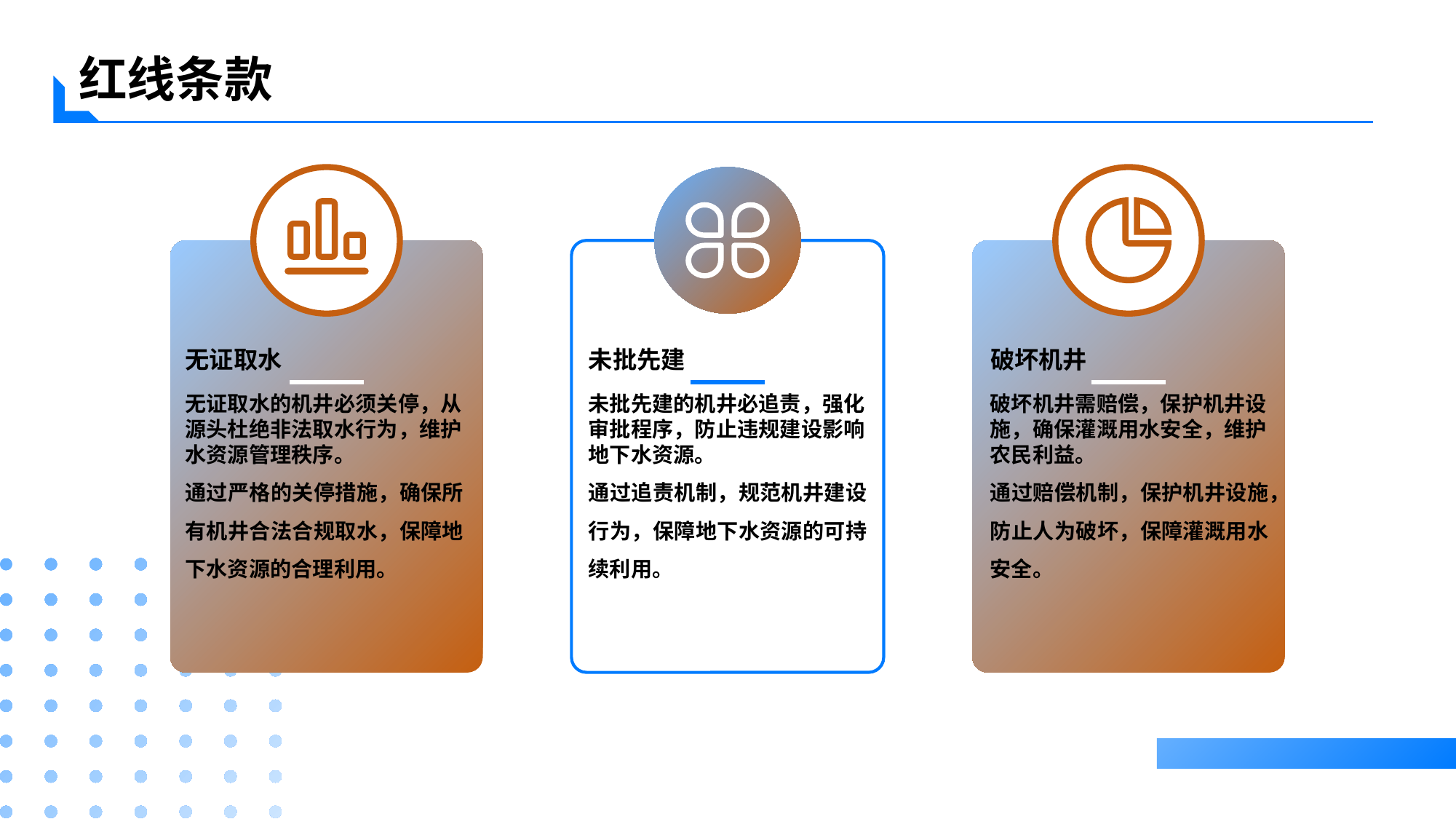

红线条款

无证取水
未批先建
破坏机井
无证取水的机井必须关停，从源头杜绝非法取水行为，维护水资源管理秩序。
通过严格的关停措施，确保所有机井合法合规取水，保障地下水资源的合理利用。
未批先建的机井必追责，强化审批程序，防止违规建设影响地下水资源。
通过追责机制，规范机井建设行为，保障地下水资源的可持续利用。
破坏机井需赔偿，保护机井设施，确保灌溉用水安全，维护农民利益。
通过赔偿机制，保护机井设施，防止人为破坏，保障灌溉用水安全。